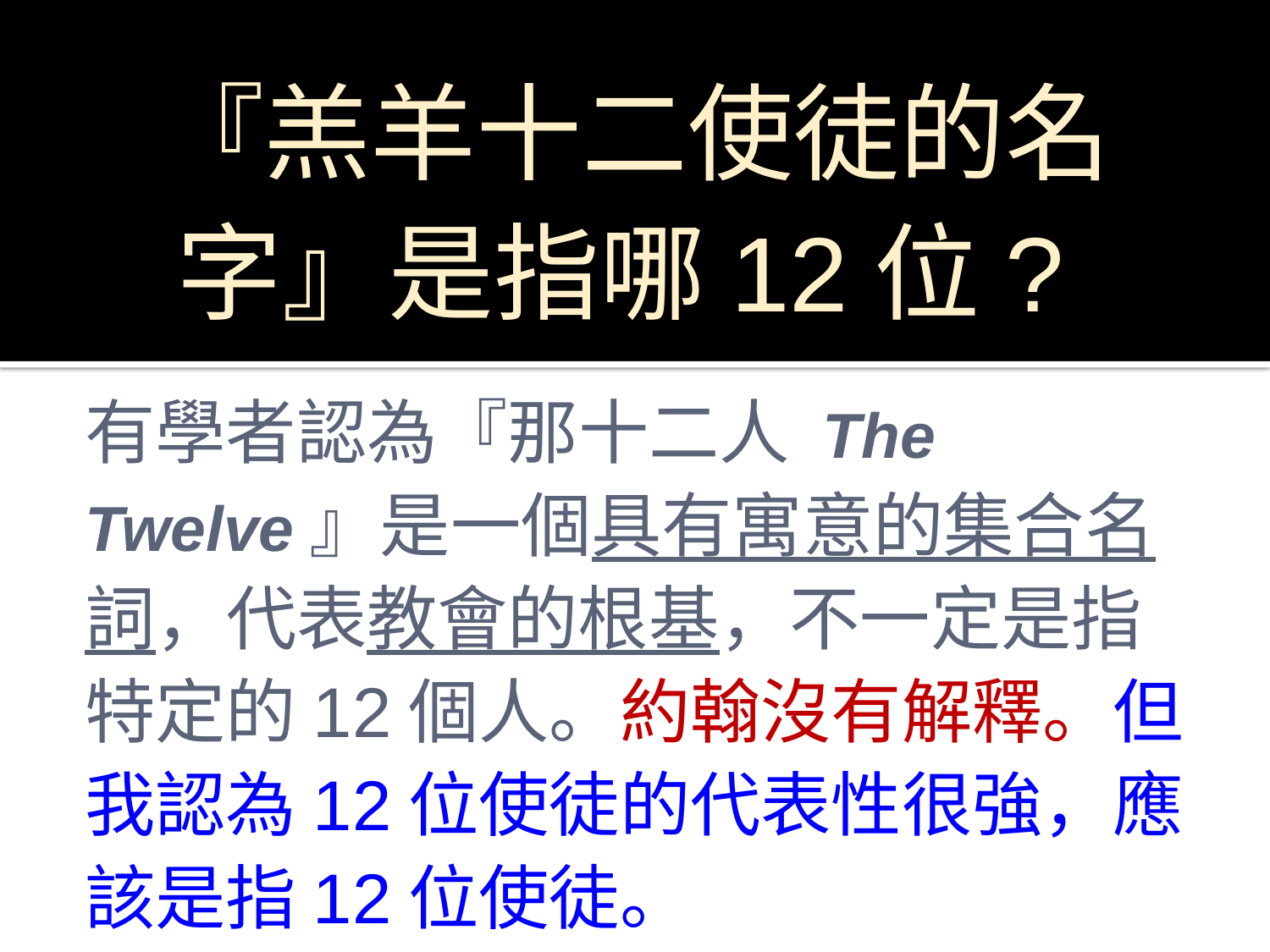

# 『羔羊十二使徒的名字』是指哪12位?
有學者認為『那十二人 The Twelve』是一個具有寓意的集合名詞，代表教會的根基，不一定是指特定的12個人。約翰沒有解釋。但我認為12位使徒的代表性很強，應該是指12位使徒。